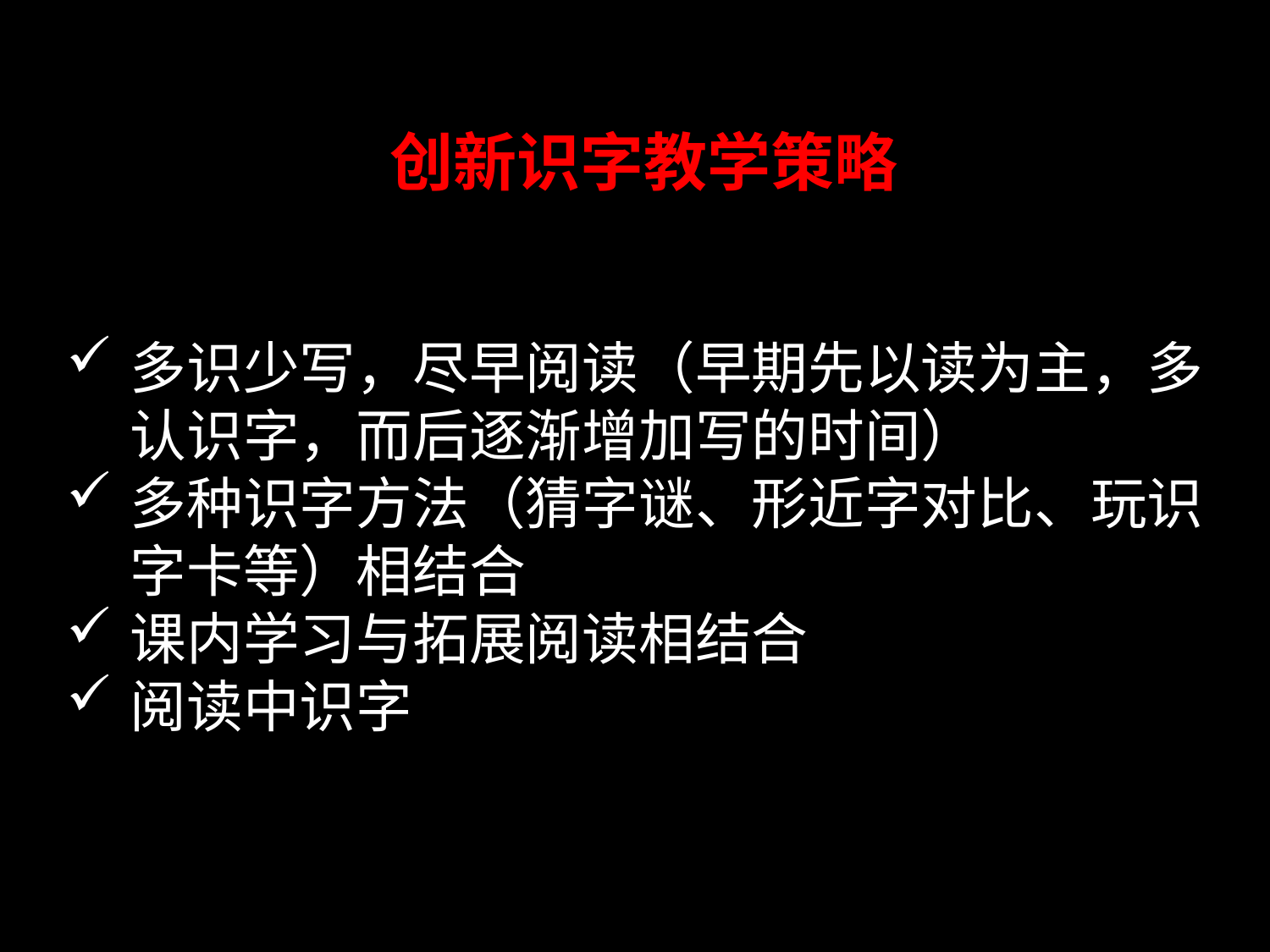

创新识字教学策略
多识少写，尽早阅读（早期先以读为主，多认识字，而后逐渐增加写的时间）
多种识字方法（猜字谜、形近字对比、玩识字卡等）相结合
课内学习与拓展阅读相结合
阅读中识字